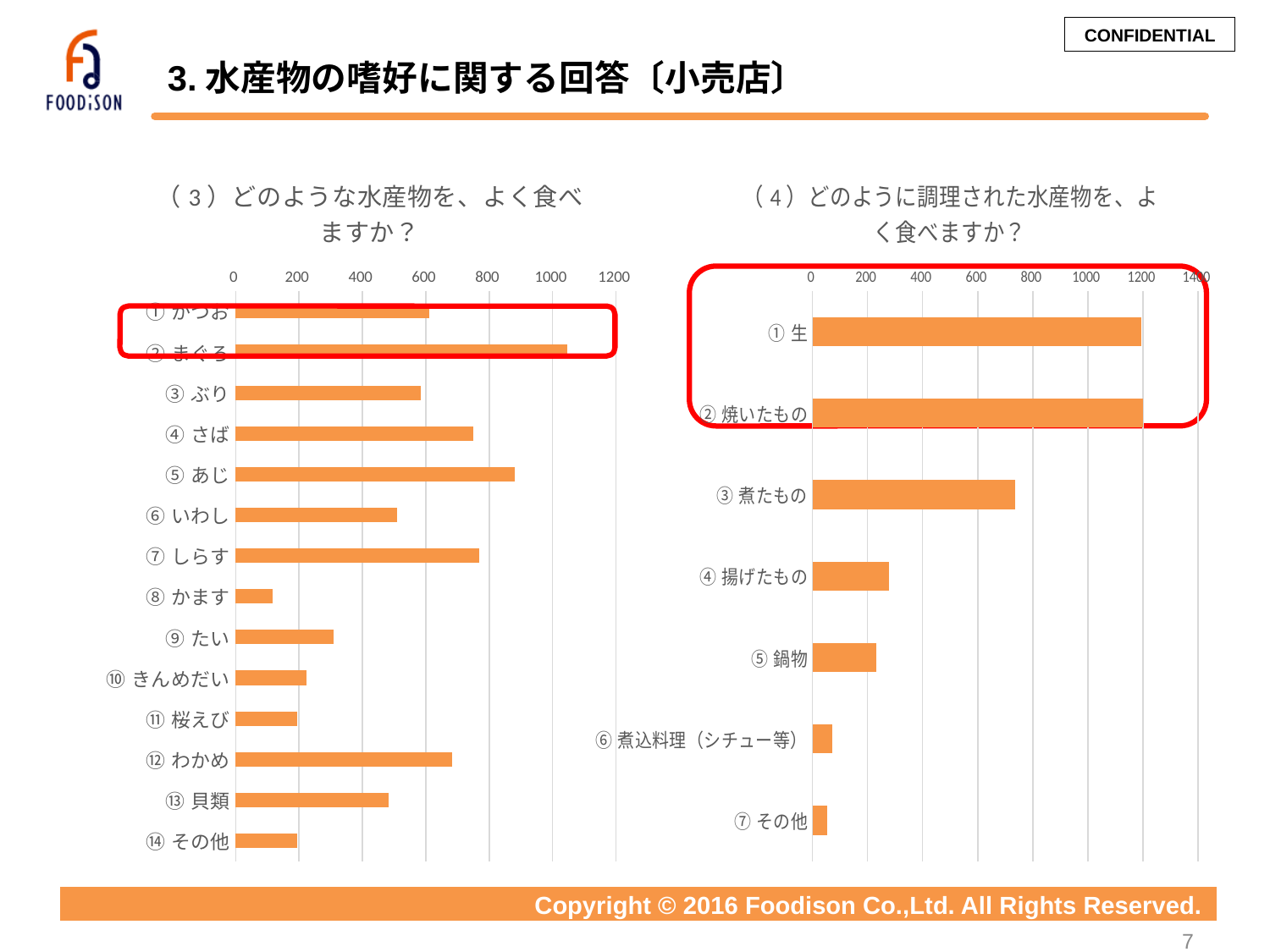

# 3.水産物の嗜好に関する回答〔小売店〕

### Chart: （3）どのような水産物を、よく食べますか？

| Category |  |
|---|---|
| ①かつお | 610.0 |
| ②まぐろ | 1045.0 |
| ③ぶり | 585.0 |
| ④さば | 750.0 |
| ⑤あじ | 881.0 |
| ⑥いわし | 510.0 |
| ⑦しらす | 768.0 |
| ⑧かます | 118.0 |
| ⑨たい | 308.0 |
| ⑩きんめだい | 224.0 |
| ⑪桜えび | 194.0 |
| ⑫わかめ | 684.0 |
| ⑬貝類 | 482.0 |
| ⑭その他 | 195.0 |

### Chart: （4）どのように調理された水産物を、よく食べますか？

| Category |  |
|---|---|
| ①生 | 1193.0 |
| ②焼いたもの | 1200.0 |
| ③煮たもの | 737.0 |
| ④揚げたもの | 277.0 |
| ⑤鍋物 | 233.0 |
| ⑥煮込料理（シチュー等） | 70.0 |
| ⑦その他 | 52.0 |

7